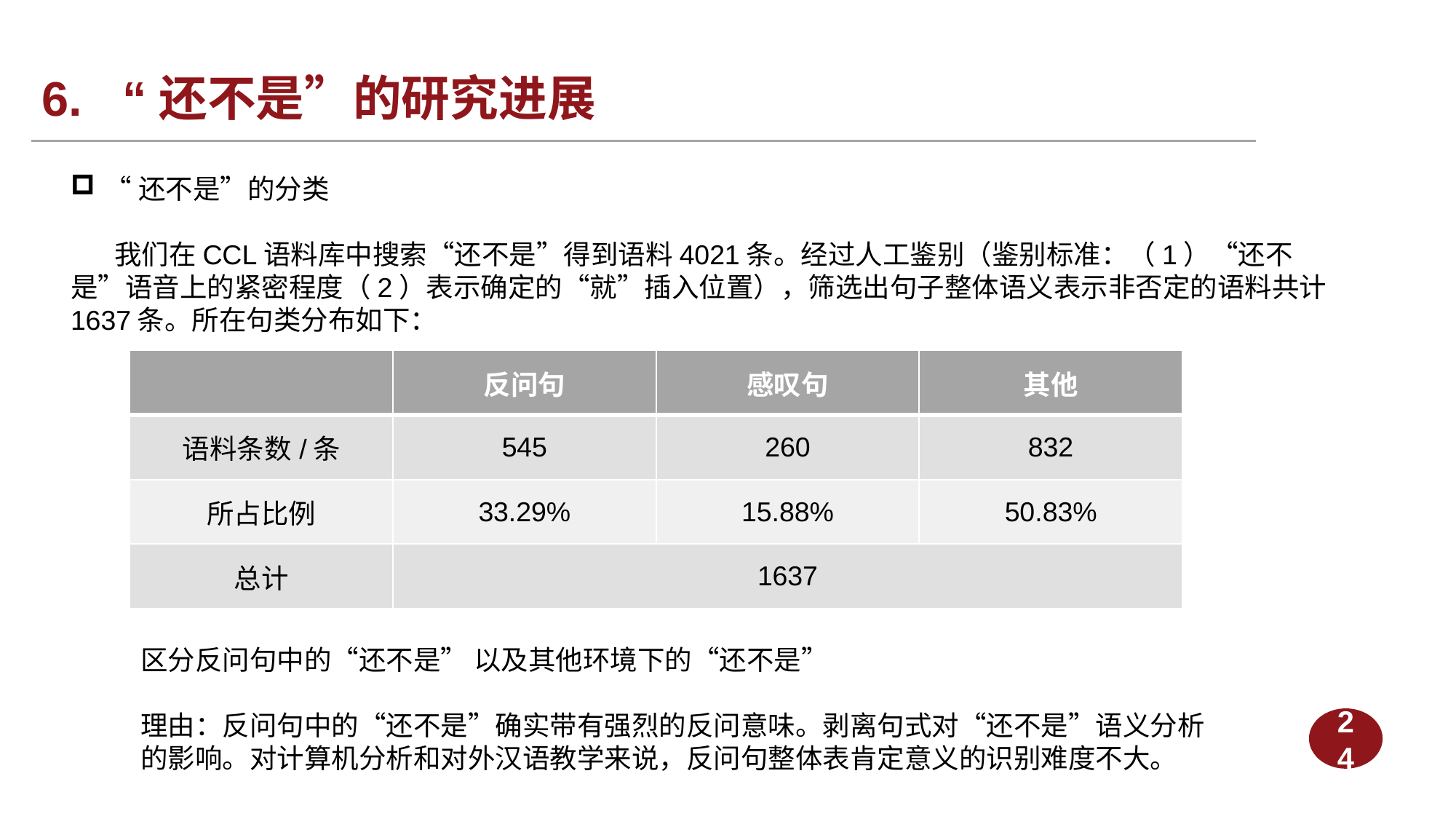

# 6.   “还不是”的研究进展

“还不是”的分类

      我们在CCL语料库中搜索“还不是”得到语料4021条。经过人工鉴别（鉴别标准：（1）“还不是”语音上的紧密程度（2）表示确定的“就”插入位置），筛选出句子整体语义表示非否定的语料共计1637条。所在句类分布如下：
|  | 反问句 | 感叹句 | 其他 |
| --- | --- | --- | --- |
| 语料条数/条 | 545 | 260 | 832 |
| 所占比例 | 33.29% | 15.88% | 50.83% |
| 总计 | 1637 |  |  |
区分反问句中的“还不是” 以及其他环境下的“还不是”

理由：反问句中的“还不是”确实带有强烈的反问意味。剥离句式对“还不是”语义分析的影响。对计算机分析和对外汉语教学来说，反问句整体表肯定意义的识别难度不大。
24